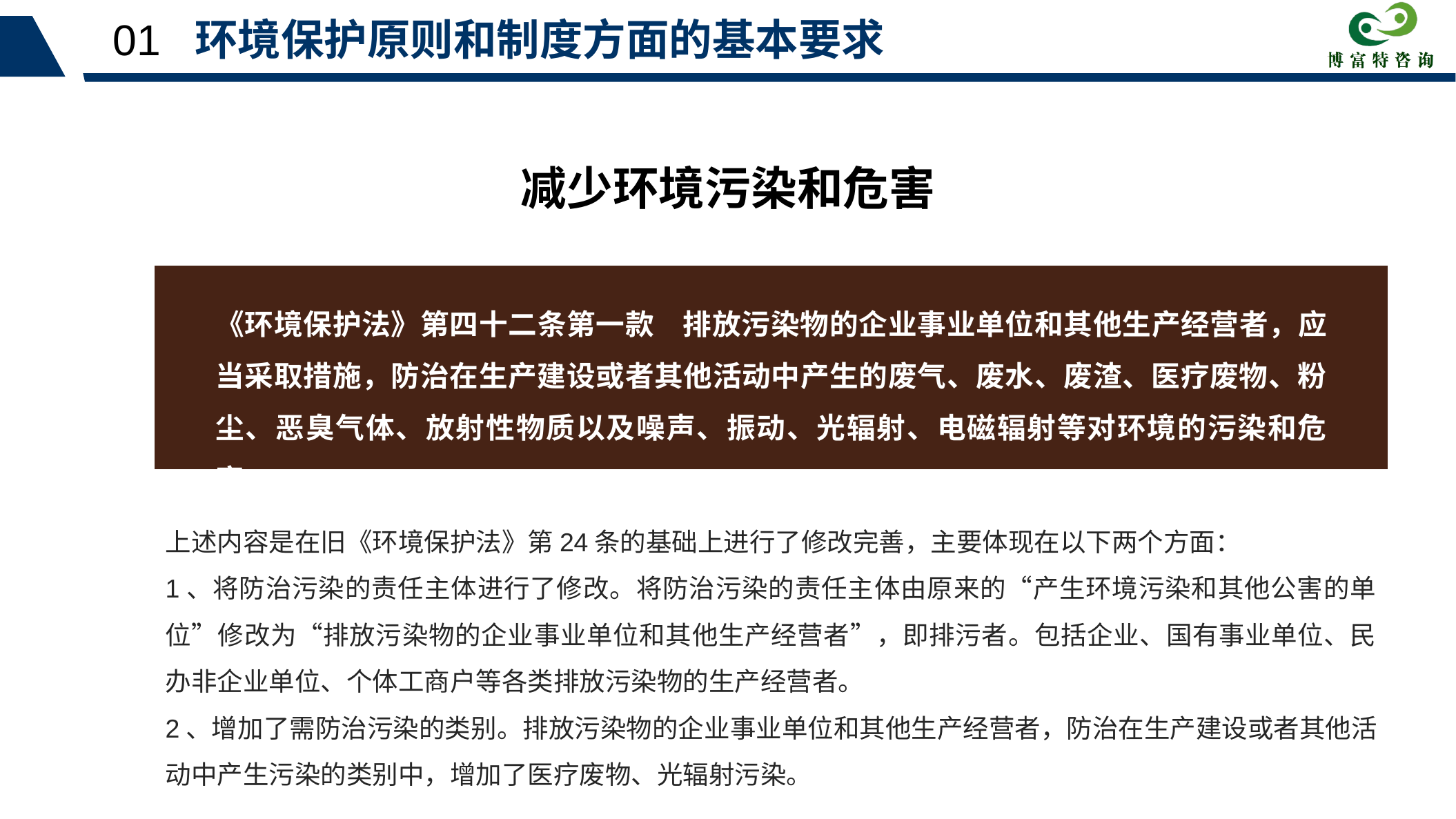

01  环境保护原则和制度方面的基本要求

减少环境污染和危害

《环境保护法》第四十二条第一款    排放污染物的企业事业单位和其他生产经营者，应当采取措施，防治在生产建设或者其他活动中产生的废气、废水、废渣、医疗废物、粉尘、恶臭气体、放射性物质以及噪声、振动、光辐射、电磁辐射等对环境的污染和危害。
上述内容是在旧《环境保护法》第24条的基础上进行了修改完善，主要体现在以下两个方面：
1、将防治污染的责任主体进行了修改。将防治污染的责任主体由原来的“产生环境污染和其他公害的单位”修改为“排放污染物的企业事业单位和其他生产经营者”，即排污者。包括企业、国有事业单位、民办非企业单位、个体工商户等各类排放污染物的生产经营者。
2、增加了需防治污染的类别。排放污染物的企业事业单位和其他生产经营者，防治在生产建设或者其他活动中产生污染的类别中，增加了医疗废物、光辐射污染。